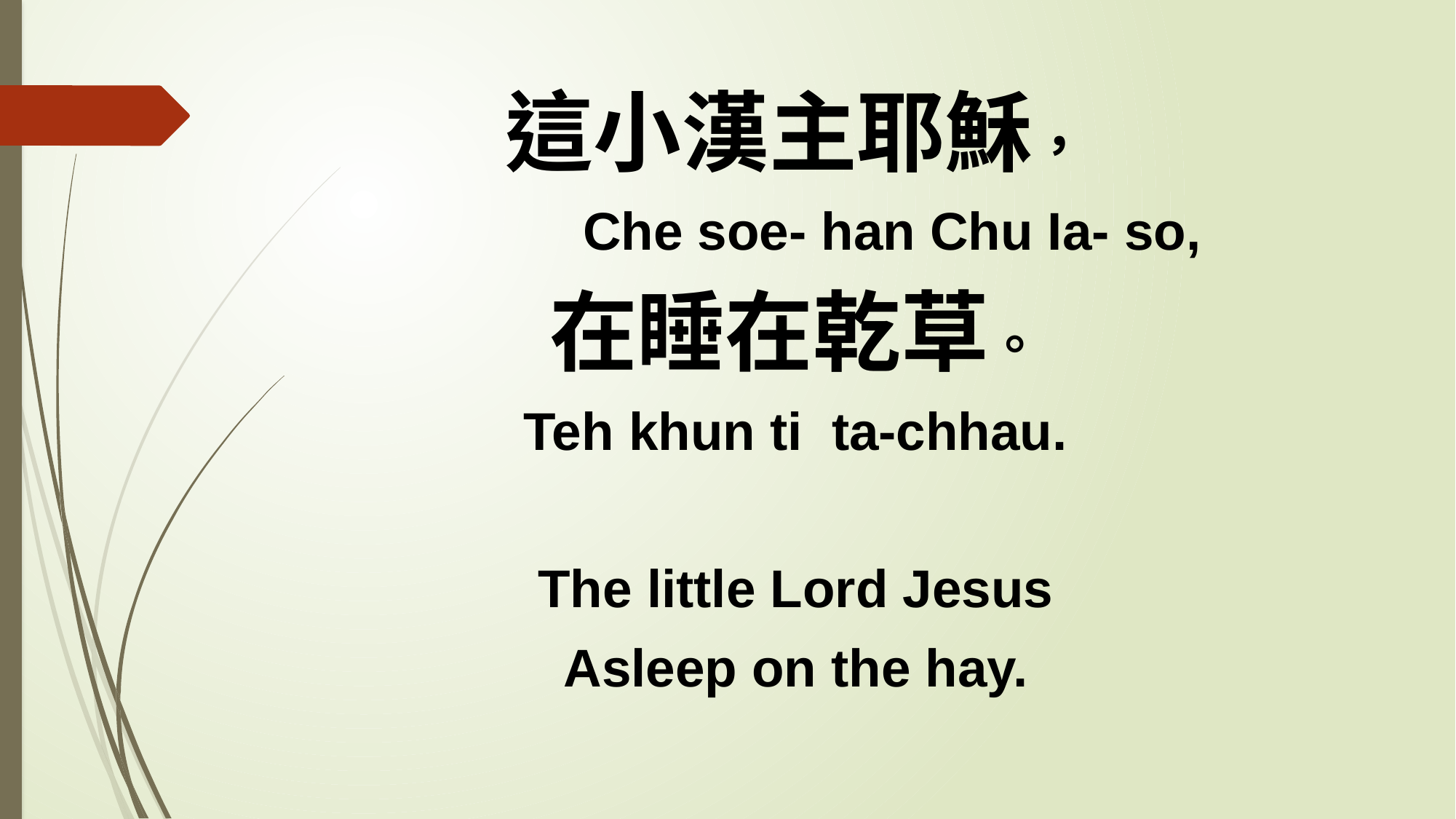

這小漢主耶穌，
                        Che soe- han Chu Ia- so,
在睡在乾草。
Teh khun ti  ta-chhau.

The little Lord Jesus
Asleep on the hay.